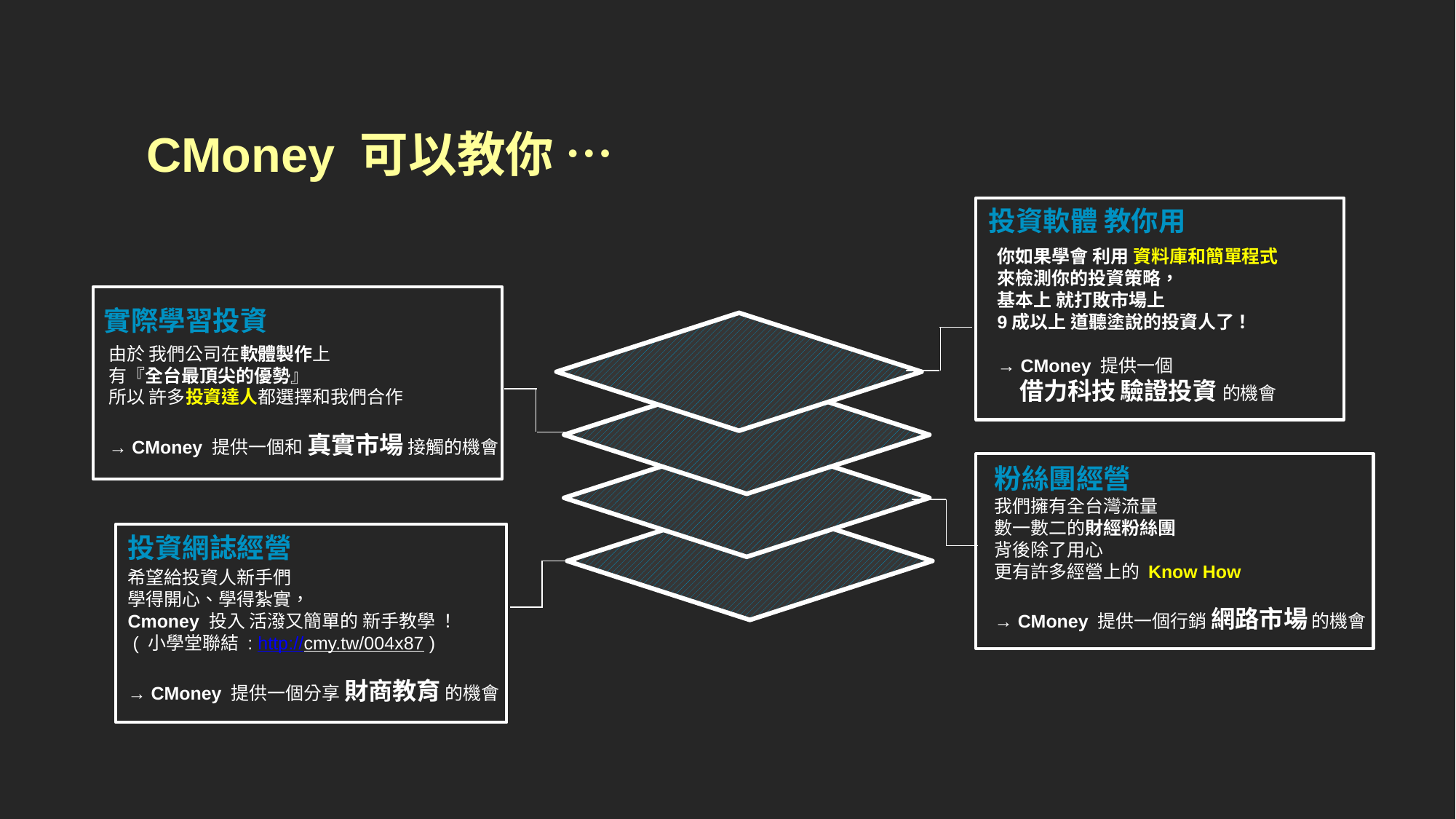

CMoney 可以教你 …

投資軟體 教你用
你如果學會 利用 資料庫和簡單程式
來檢測你的投資策略，
基本上 就打敗市場上
9成以上 道聽塗說的投資人了！

→ CMoney 提供一個
   借力科技 驗證投資 的機會

實際學習投資

由於 我們公司在軟體製作上
有『全台最頂尖的優勢』
所以 許多投資達人都選擇和我們合作

→ CMoney 提供一個和 真實市場 接觸的機會

粉絲團經營
我們擁有全台灣流量
數一數二的財經粉絲團
背後除了用心
更有許多經營上的 Know How

→ CMoney 提供一個行銷 網路市場 的機會

投資網誌經營
希望給投資人新手們
學得開心、學得紮實，
Cmoney 投入 活潑又簡單的 新手教學 ！
 ( 小學堂聯結 : http://cmy.tw/004x87 )

→ CMoney 提供一個分享 財商教育 的機會